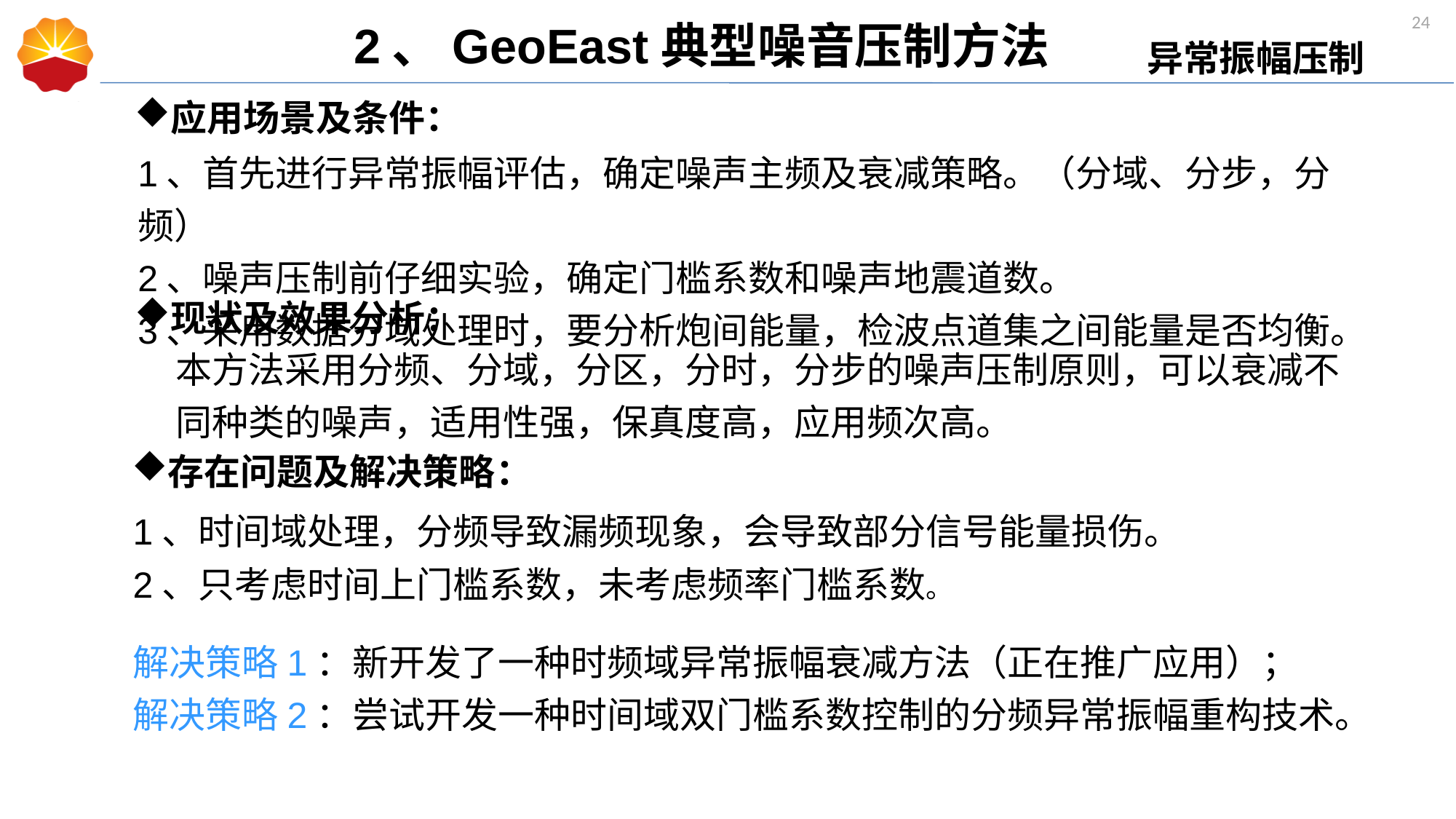

2、GeoEast典型噪音压制方法
异常振幅压制
应用场景及条件：
1、首先进行异常振幅评估，确定噪声主频及衰减策略。（分域、分步，分频）
2、噪声压制前仔细实验，确定门槛系数和噪声地震道数。
3、采用数据分域处理时，要分析炮间能量，检波点道集之间能量是否均衡。
现状及效果分析：
本方法采用分频、分域，分区，分时，分步的噪声压制原则，可以衰减不同种类的噪声，适用性强，保真度高，应用频次高。
存在问题及解决策略：
1、时间域处理，分频导致漏频现象，会导致部分信号能量损伤。
2、只考虑时间上门槛系数，未考虑频率门槛系数。
解决策略1：新开发了一种时频域异常振幅衰减方法（正在推广应用）；
解决策略2：尝试开发一种时间域双门槛系数控制的分频异常振幅重构技术。